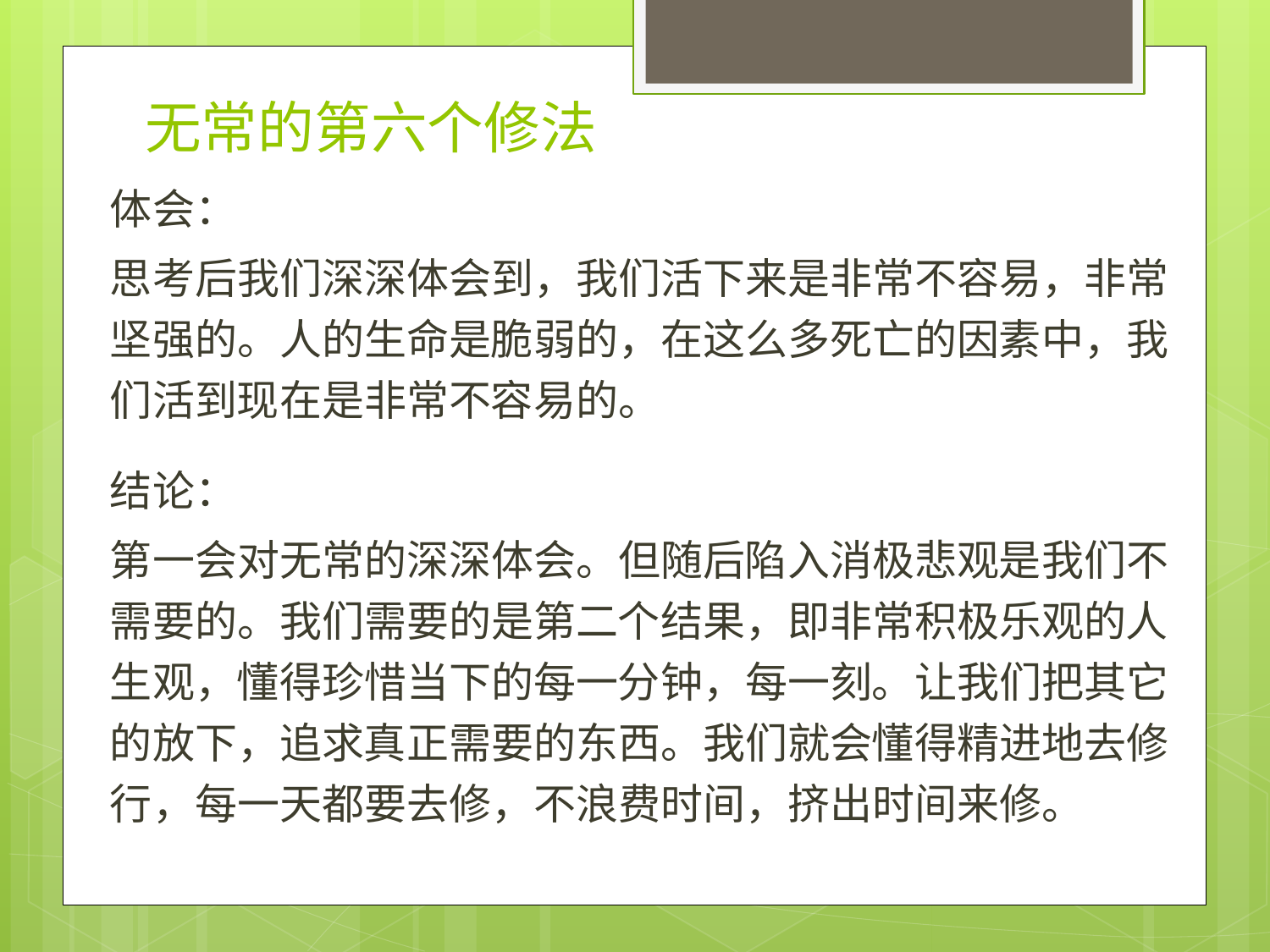

# 无常的第六个修法
体会：
思考后我们深深体会到，我们活下来是非常不容易，非常坚强的。人的生命是脆弱的，在这么多死亡的因素中，我们活到现在是非常不容易的。
结论：
第一会对无常的深深体会。但随后陷入消极悲观是我们不需要的。我们需要的是第二个结果，即非常积极乐观的人生观，懂得珍惜当下的每一分钟，每一刻。让我们把其它的放下，追求真正需要的东西。我们就会懂得精进地去修行，每一天都要去修，不浪费时间，挤出时间来修。